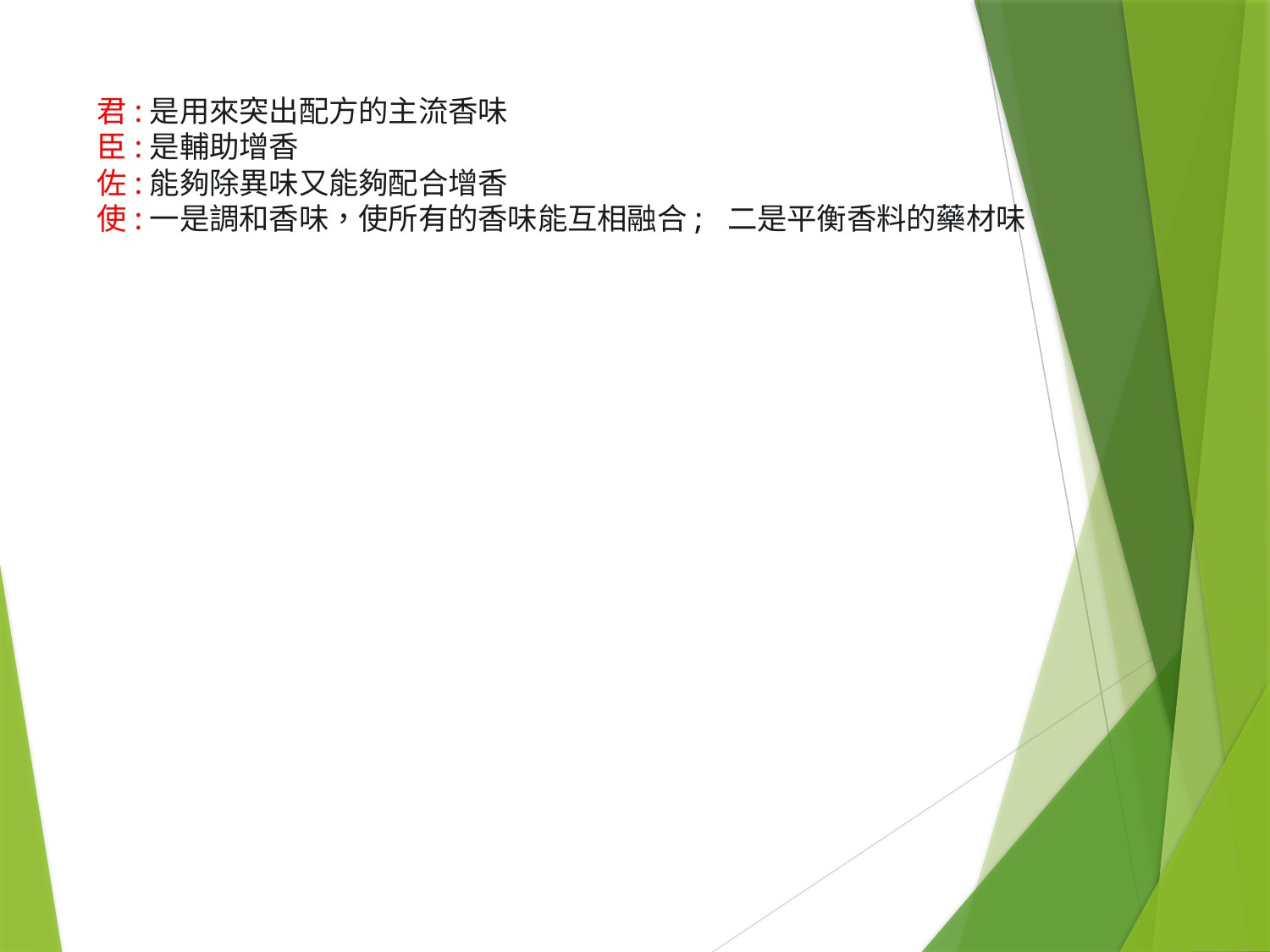

# 君:是用來突出配方的主流香味 臣:是輔助增香 佐:能夠除異味又能夠配合增香 使:一是調和香味，使所有的香味能互相融合; 二是平衡香料的藥材味